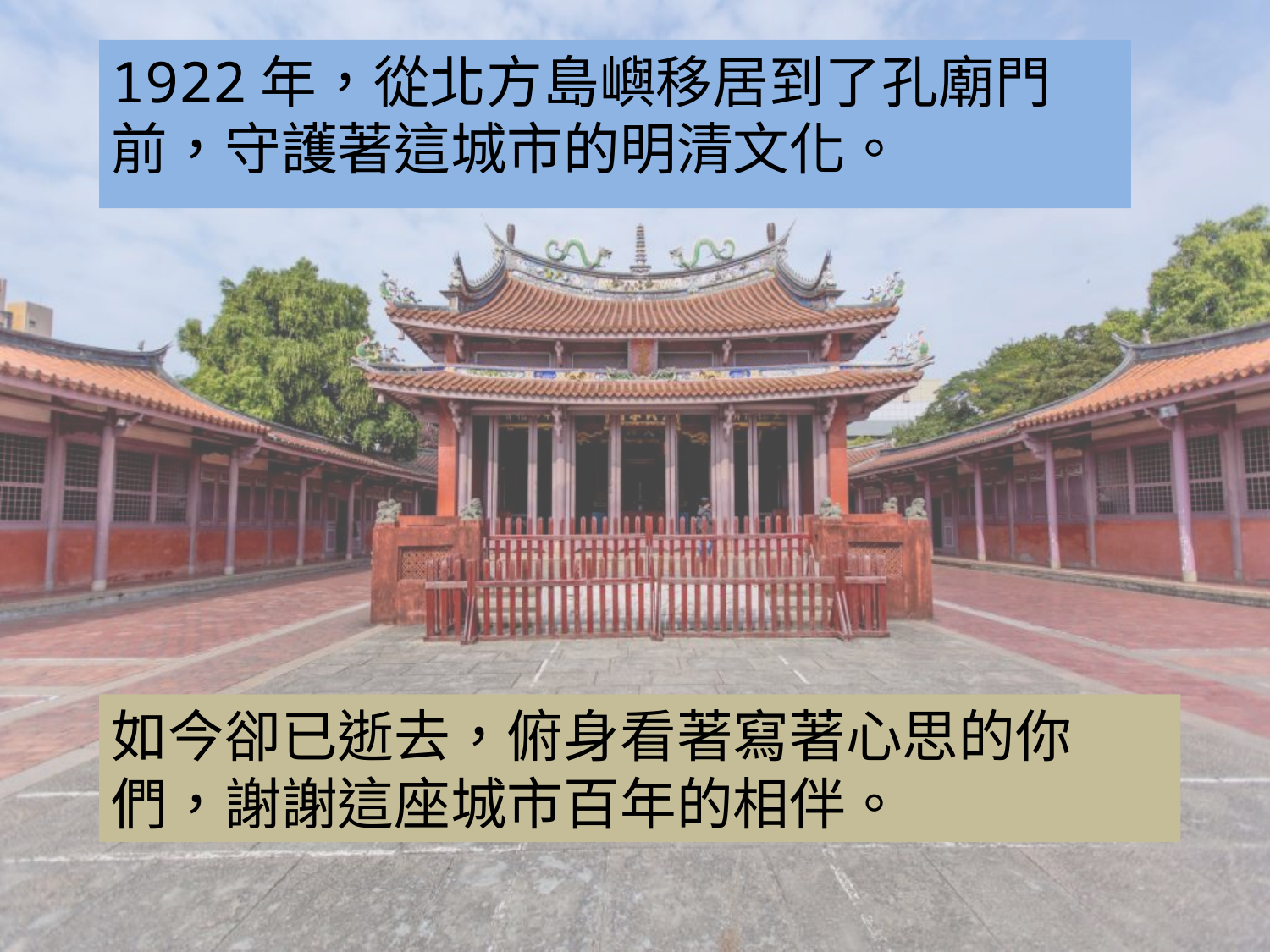

1922年，從北方島嶼移居到了孔廟門前，守護著這城市的明清文化。
如今卻已逝去，俯身看著寫著心思的你們，謝謝這座城市百年的相伴。